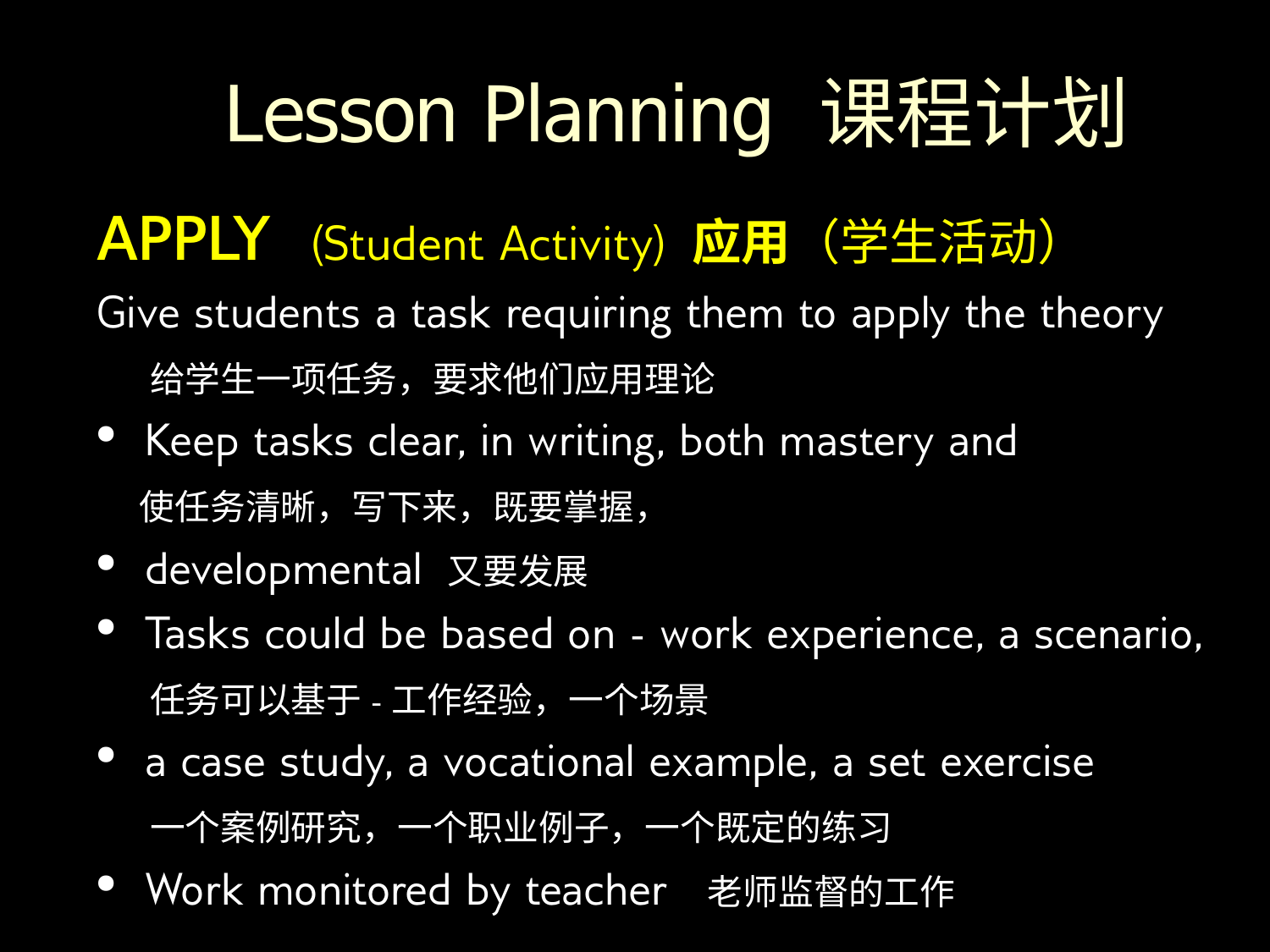

# Lesson Planning 课程计划
APPLY  (Student Activity) 应用（学生活动）
Give students a task requiring them to apply the theory
    给学生一项任务，要求他们应用理论
Keep tasks clear, in writing, both mastery and
   使任务清晰，写下来，既要掌握，
developmental 又要发展
Tasks could be based on - work experience, a scenario,
    任务可以基于-工作经验，一个场景
a case study, a vocational example, a set exercise
    一个案例研究，一个职业例子，一个既定的练习
Work monitored by teacher  老师监督的工作